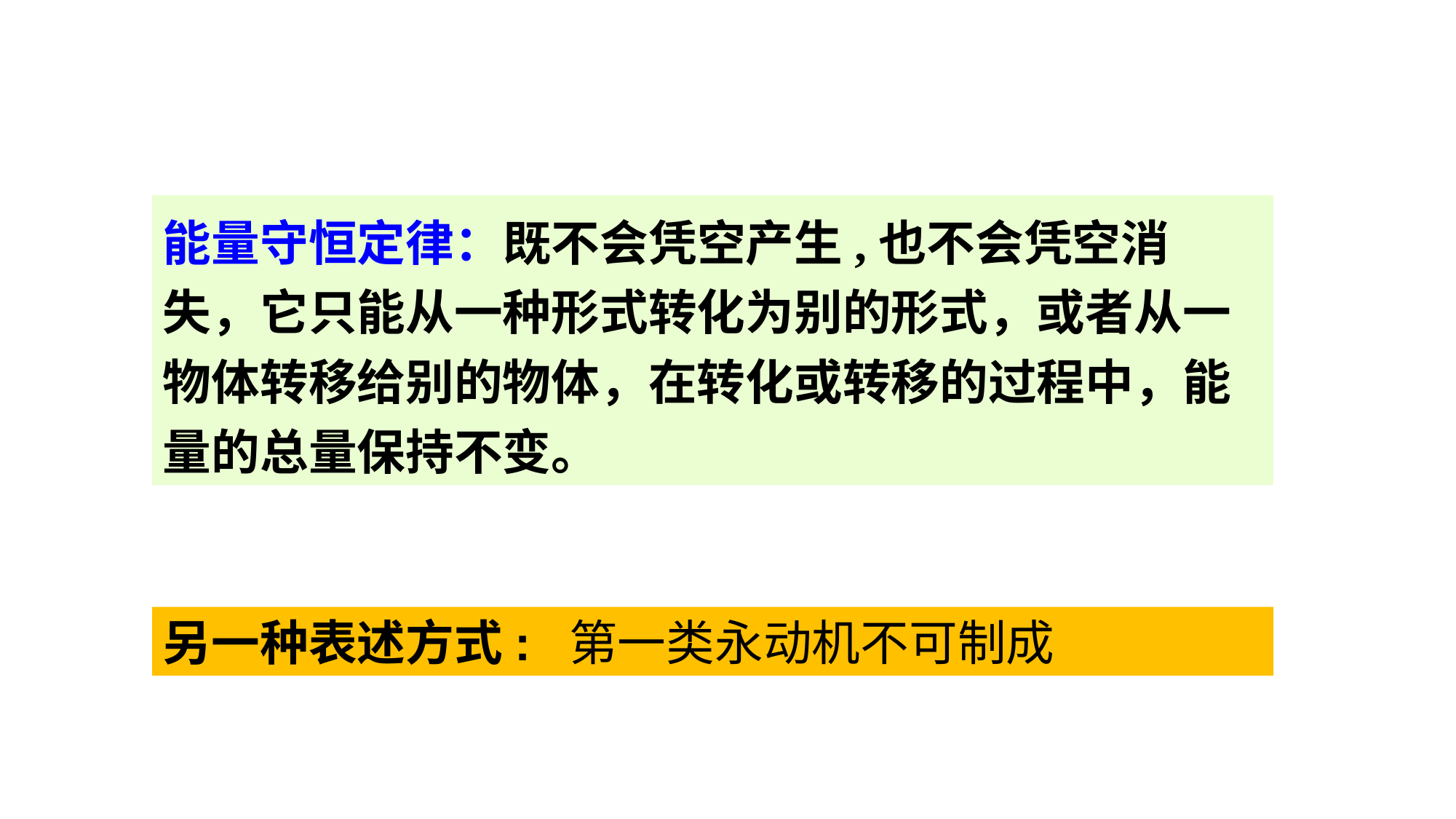

能量守恒定律：既不会凭空产生,也不会凭空消失，它只能从一种形式转化为别的形式，或者从一物体转移给别的物体，在转化或转移的过程中，能量的总量保持不变。
另一种表述方式:  第一类永动机不可制成